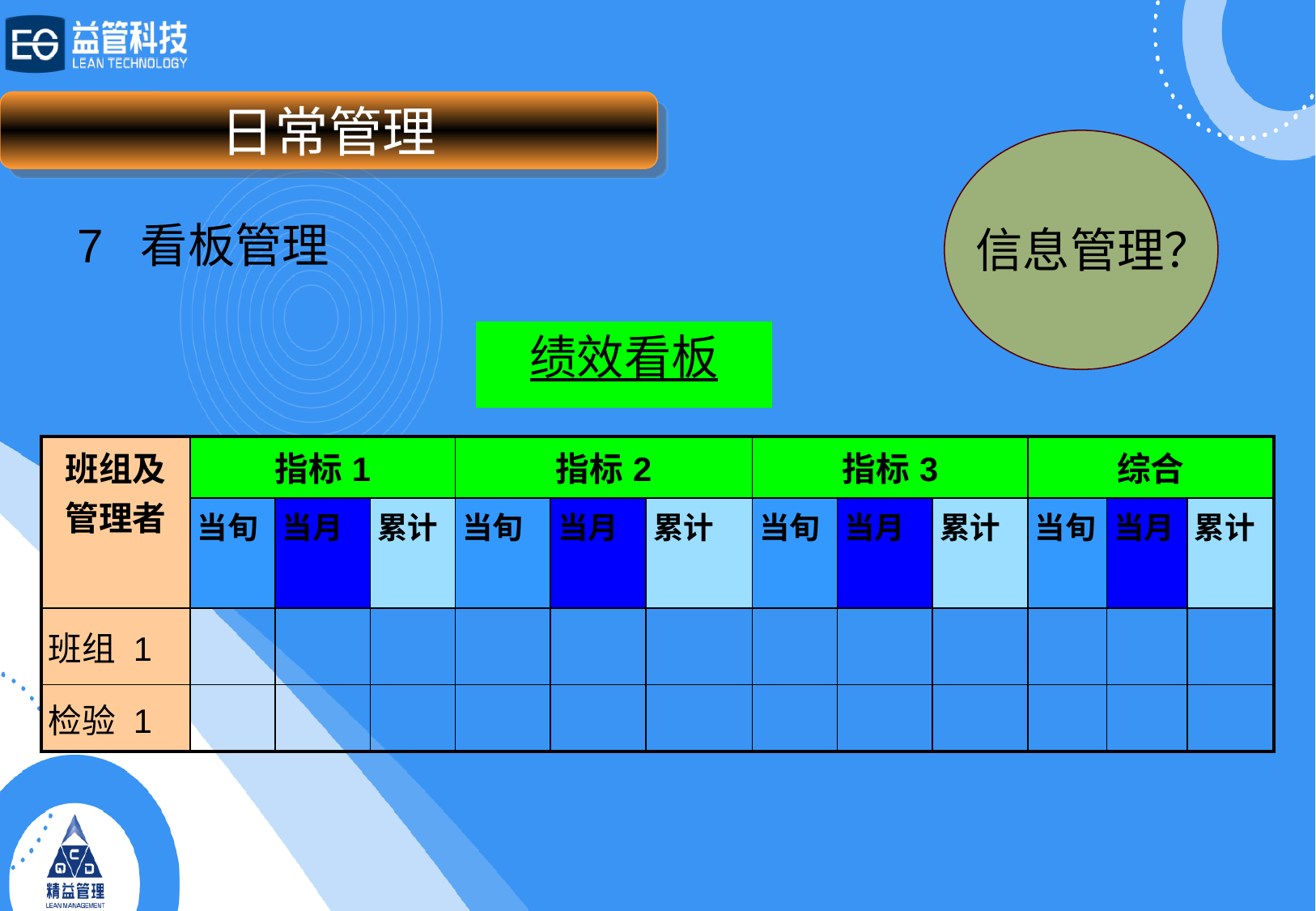

日常管理

信息管理？
7  看板管理
# 绩效看板
| 班组及管理者 | 指标1 |  |  | 指标2 |  |  | 指标3 |  |  | 综合 |  |  |
| --- | --- | --- | --- | --- | --- | --- | --- | --- | --- | --- | --- | --- |
|  | 当旬 | 当月 | 累计 | 当旬 | 当月 | 累计 | 当旬 | 当月 | 累计 | 当旬 | 当月 | 累计 |
| 班组 1 |  |  |  |  |  |  |  |  |  |  |  |  |
| 检验 1 |  |  |  |  |  |  |  |  |  |  |  |  |